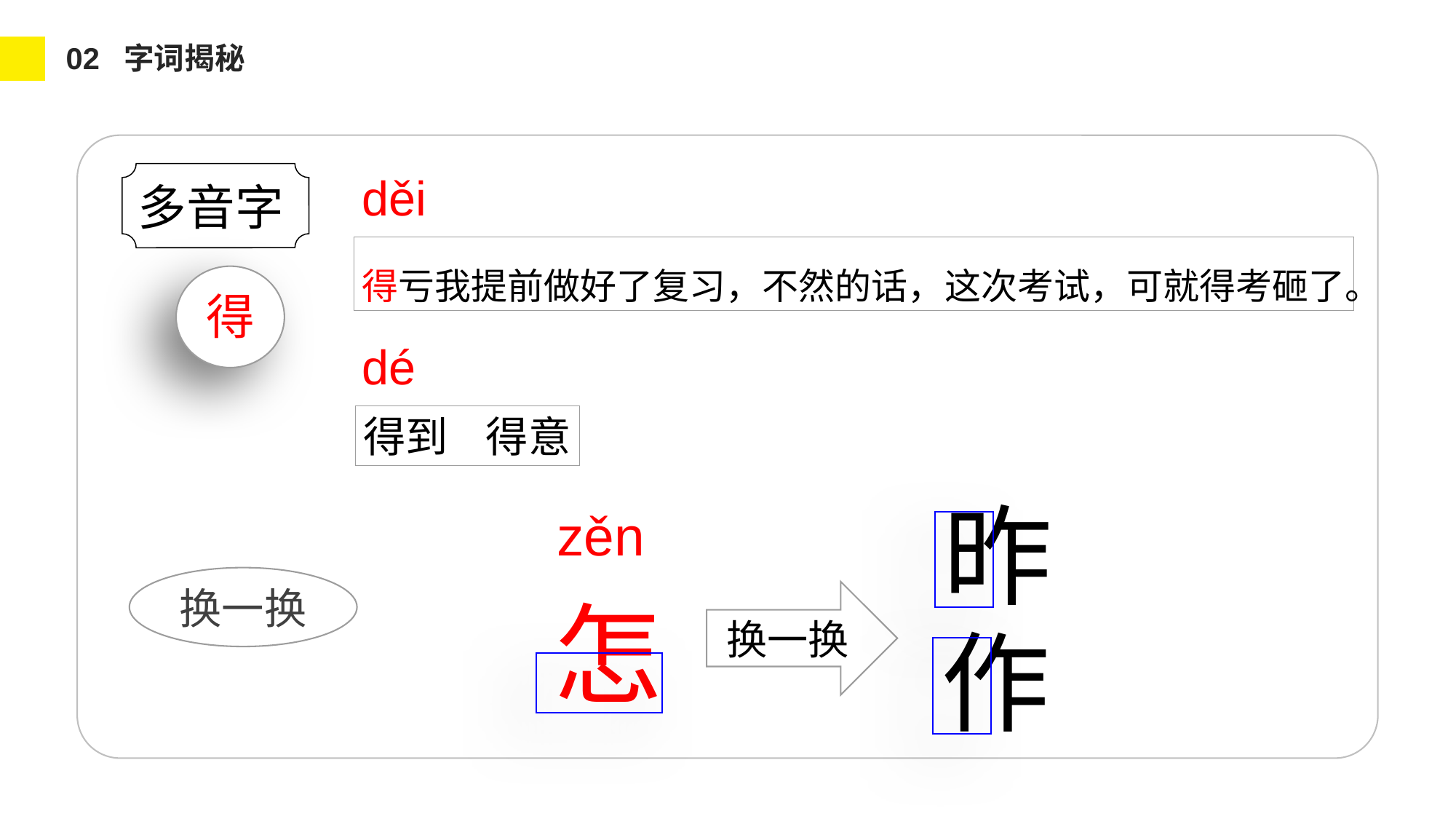

02  字词揭秘

多音字
děi
得亏我提前做好了复习，不然的话，这次考试，可就得考砸了。

得
dé
得到    得意
昨
zěn
怎

换一换
换一换
作